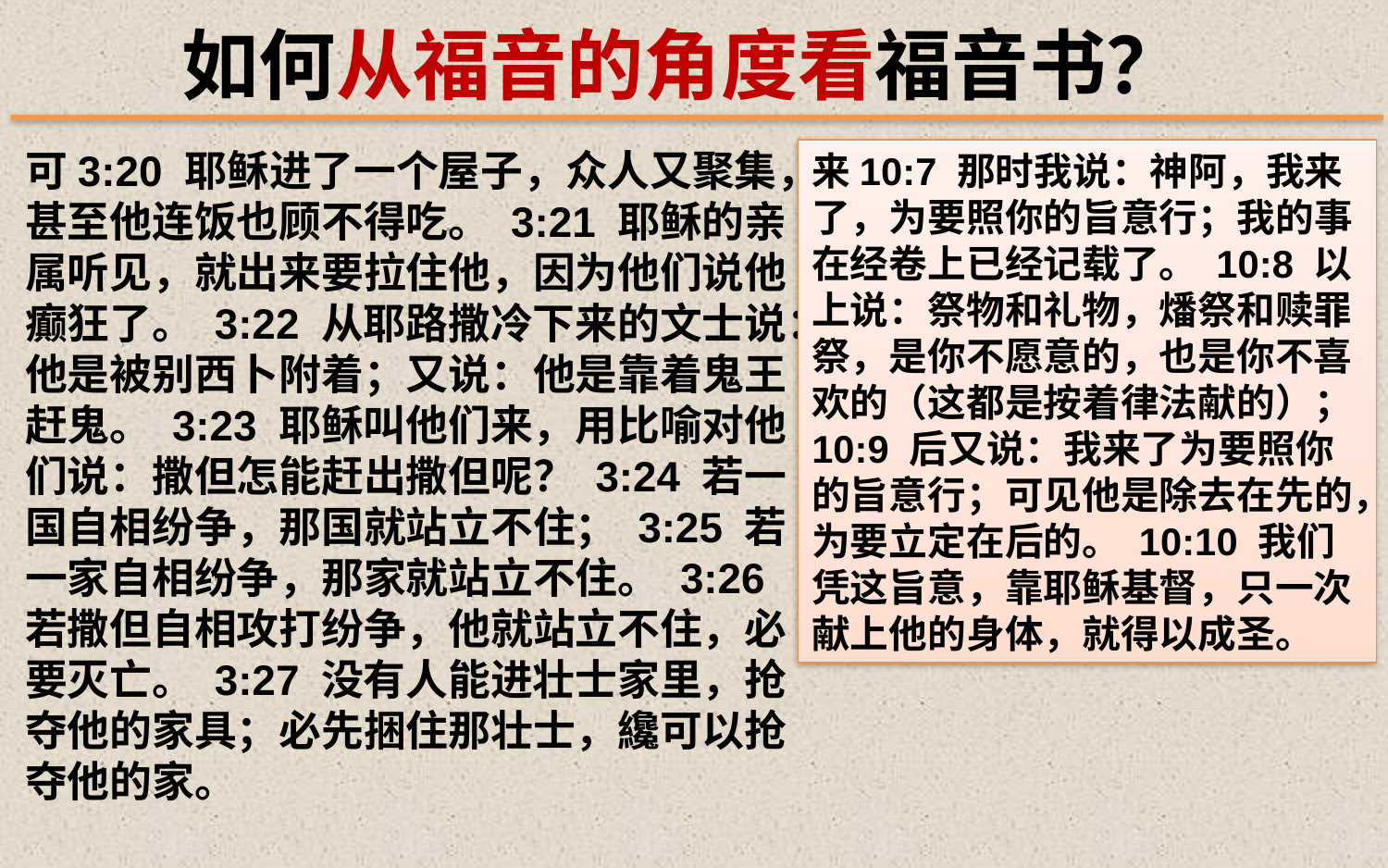

如何从福音的角度看福音书？
可3:20 耶稣进了一个屋子，众人又聚集，甚至他连饭也顾不得吃。 3:21 耶稣的亲属听见，就出来要拉住他，因为他们说他癫狂了。 3:22 从耶路撒冷下来的文士说：他是被别西卜附着；又说：他是靠着鬼王赶鬼。 3:23 耶稣叫他们来，用比喻对他们说：撒但怎能赶出撒但呢？ 3:24 若一国自相纷争，那国就站立不住； 3:25 若一家自相纷争，那家就站立不住。 3:26 若撒但自相攻打纷争，他就站立不住，必要灭亡。 3:27 没有人能进壮士家里，抢夺他的家具；必先捆住那壮士，纔可以抢夺他的家。
来10:7 那时我说：神阿，我来了，为要照你的旨意行；我的事在经卷上已经记载了。 10:8 以上说：祭物和礼物，燔祭和赎罪祭，是你不愿意的，也是你不喜欢的（这都是按着律法献的）； 10:9 后又说：我来了为要照你的旨意行；可见他是除去在先的，为要立定在后的。 10:10 我们凭这旨意，靠耶稣基督，只一次献上他的身体，就得以成圣。